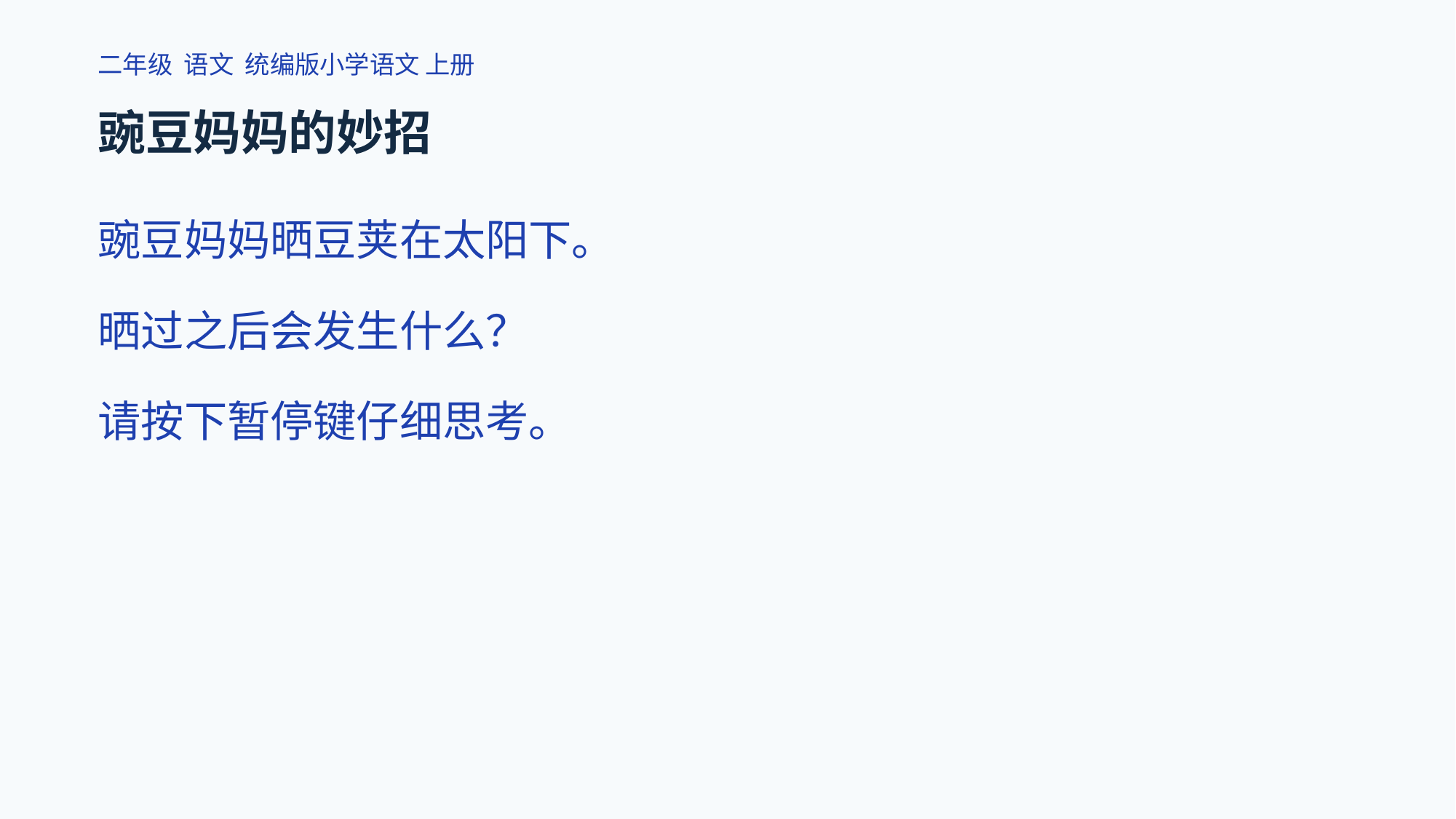

二年级  语文  统编版小学语文 上册
豌豆妈妈的妙招
豌豆妈妈晒豆荚在太阳下。
晒过之后会发生什么？
请按下暂停键仔细思考。